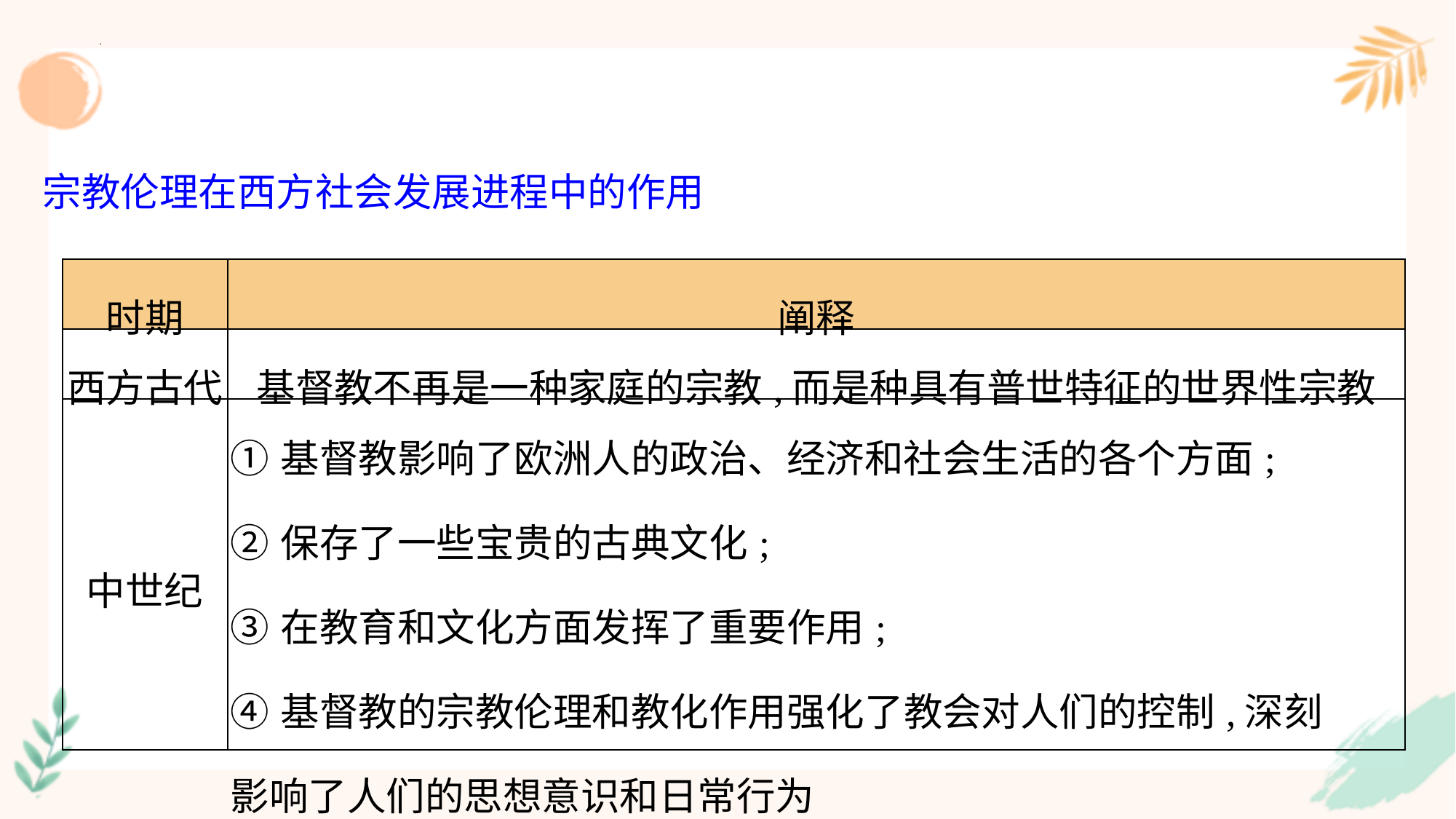

宗教伦理在西方社会发展进程中的作用
| 时期 | 阐释 |
| --- | --- |
| 西方古代 | 基督教不再是一种家庭的宗教,而是种具有普世特征的世界性宗教 |
| 中世纪 | ①基督教影响了欧洲人的政治、经济和社会生活的各个方面; ②保存了一些宝贵的古典文化; ③在教育和文化方面发挥了重要作用; ④基督教的宗教伦理和教化作用强化了教会对人们的控制,深刻 影响了人们的思想意识和日常行为 |